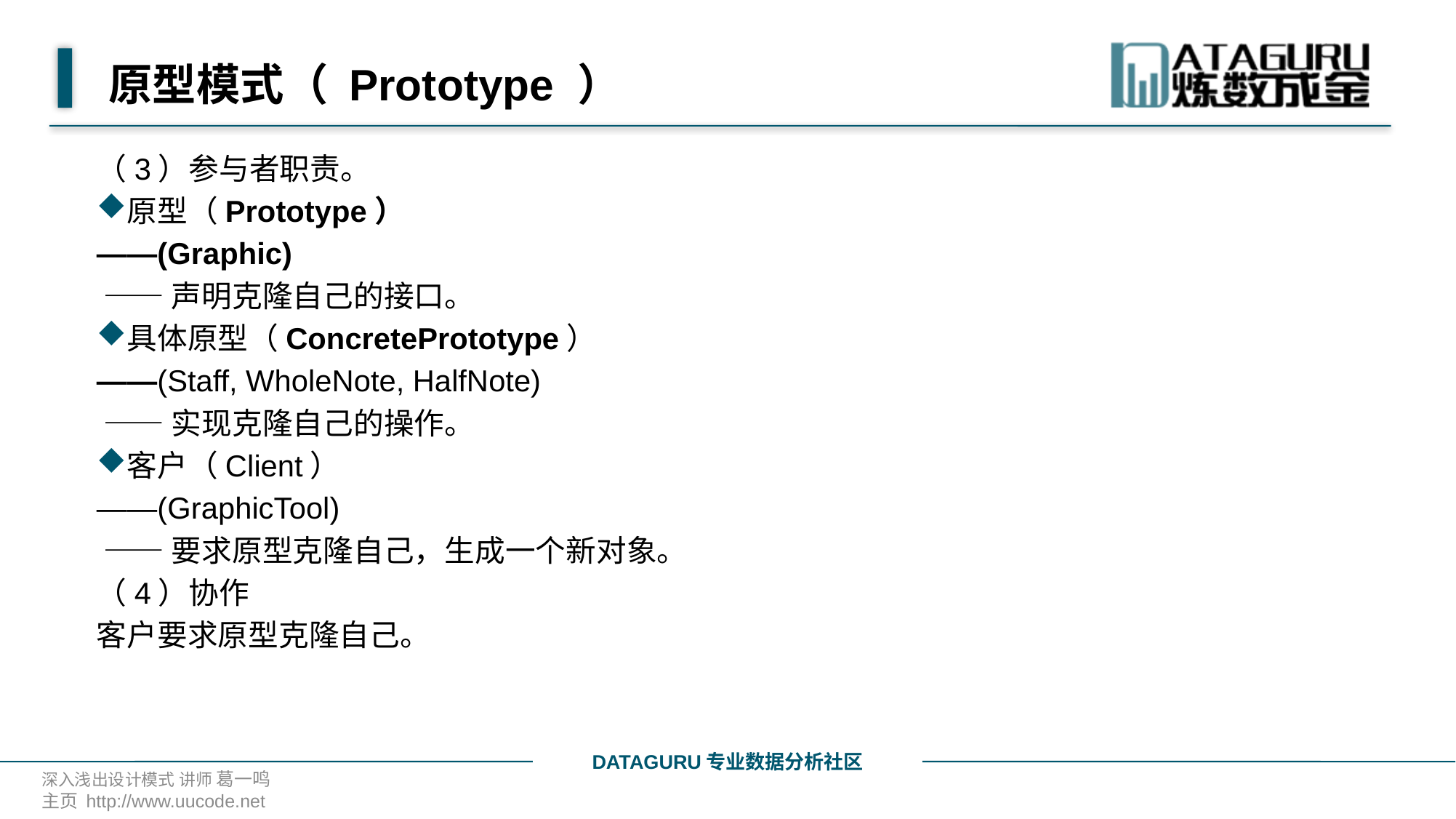

# 原型模式（ Prototype ）
（3）参与者职责。
原型（Prototype）
——(Graphic)
 ——声明克隆自己的接口。
具体原型（ConcretePrototype）
——(Staff, WholeNote, HalfNote)
 ——实现克隆自己的操作。
客户（Client）
——(GraphicTool)
 ——要求原型克隆自己，生成一个新对象。
（4）协作
客户要求原型克隆自己。